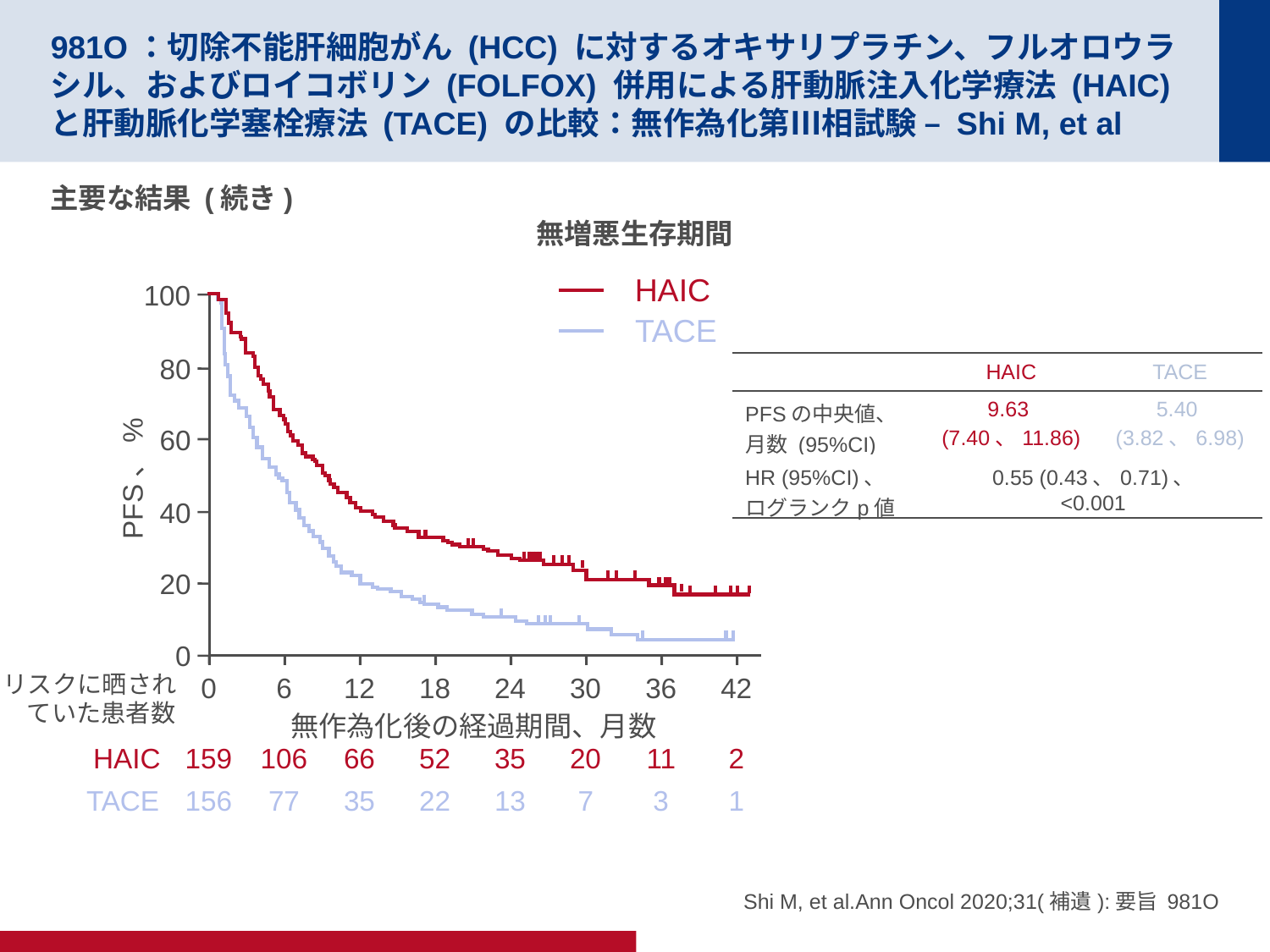

# 981O：切除不能肝細胞がん (HCC) に対するオキサリプラチン、フルオロウラシル、およびロイコボリン (FOLFOX) 併用による肝動脈注入化学療法 (HAIC) と肝動脈化学塞栓療法 (TACE) の比較：無作為化第Ⅲ相試験 – Shi M, et al
主要な結果 (続き)
無増悪生存期間
HAIC
100

80

60

PFS、%
40

20

0

TACE
|  | HAIC | TACE |
| --- | --- | --- |
| PFSの中央値、月数 (95%CI) | 9.63 (7.40、11.86) | 5.40 (3.82、6.98) |
| HR (95%CI)、 ログランクp値 | 0.55 (0.43、0.71)、 <0.001 |  |

0
6
12
18
24
30
36
42
リスクに晒されていた患者数
無作為化後の経過期間、月数
HAIC
159
106
66
52
35
20
11
2
TACE
156
77
35
22
13
7
3
1
Shi M, et al.Ann Oncol 2020;31(補遺):要旨 981O